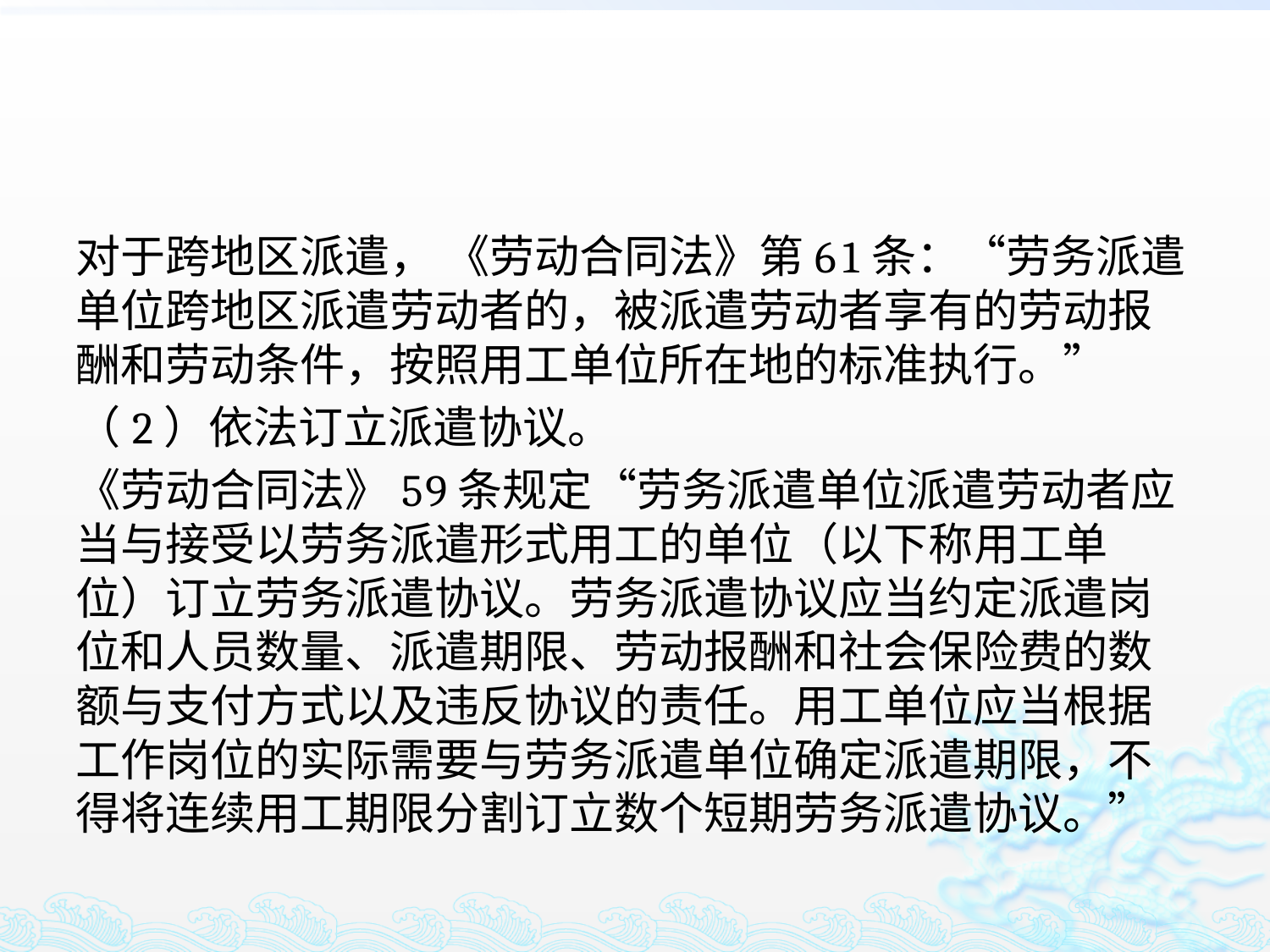

#
对于跨地区派遣， 《劳动合同法》第61条：“劳务派遣单位跨地区派遣劳动者的，被派遣劳动者享有的劳动报酬和劳动条件，按照用工单位所在地的标准执行。”
（2）依法订立派遣协议。
《劳动合同法》59条规定“劳务派遣单位派遣劳动者应当与接受以劳务派遣形式用工的单位（以下称用工单位）订立劳务派遣协议。劳务派遣协议应当约定派遣岗位和人员数量、派遣期限、劳动报酬和社会保险费的数额与支付方式以及违反协议的责任。用工单位应当根据工作岗位的实际需要与劳务派遣单位确定派遣期限，不得将连续用工期限分割订立数个短期劳务派遣协议。”